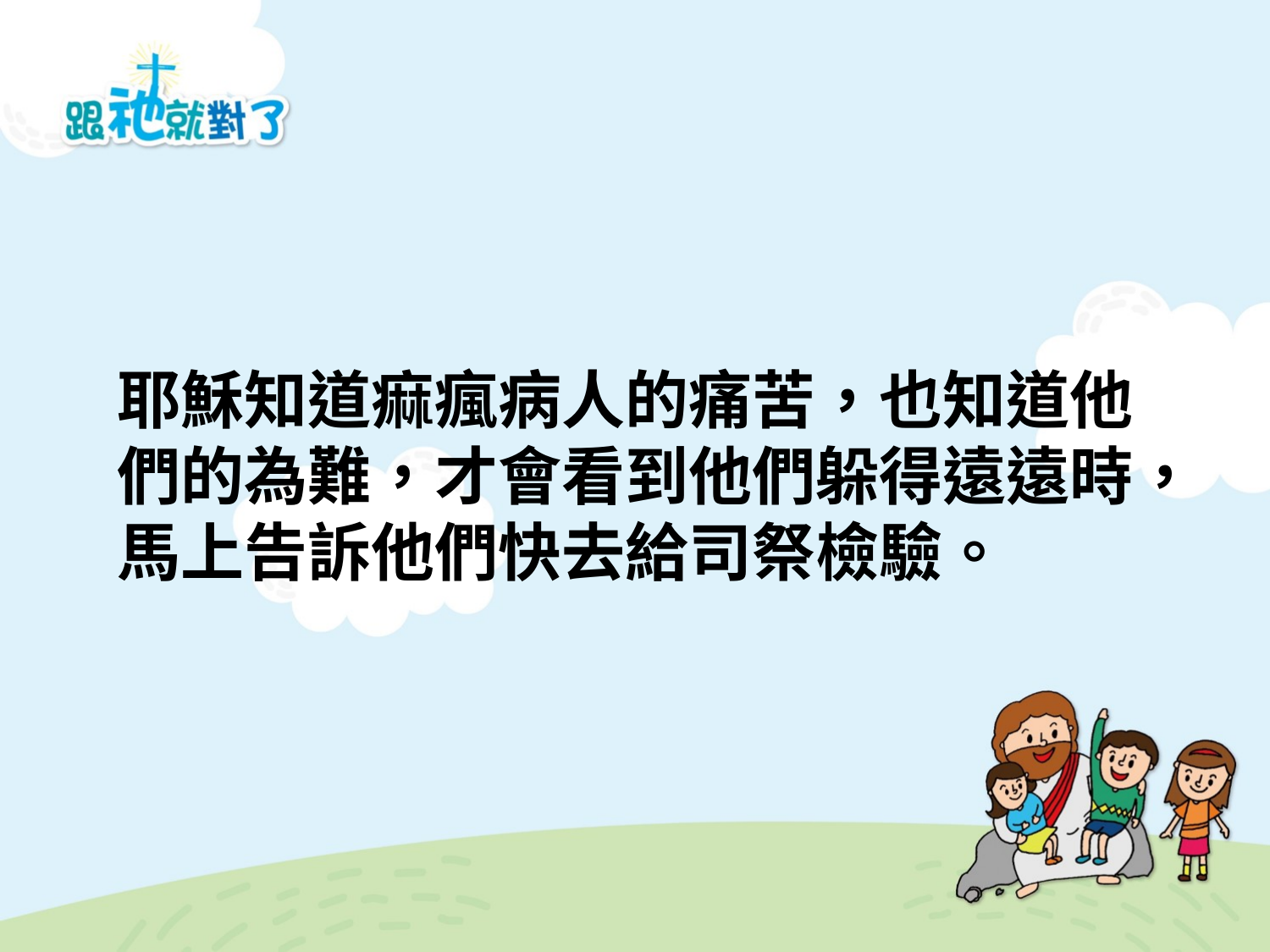

耶穌知道痲瘋病人的痛苦，也知道他們的為難，才會看到他們躲得遠遠時，馬上告訴他們快去給司祭檢驗。